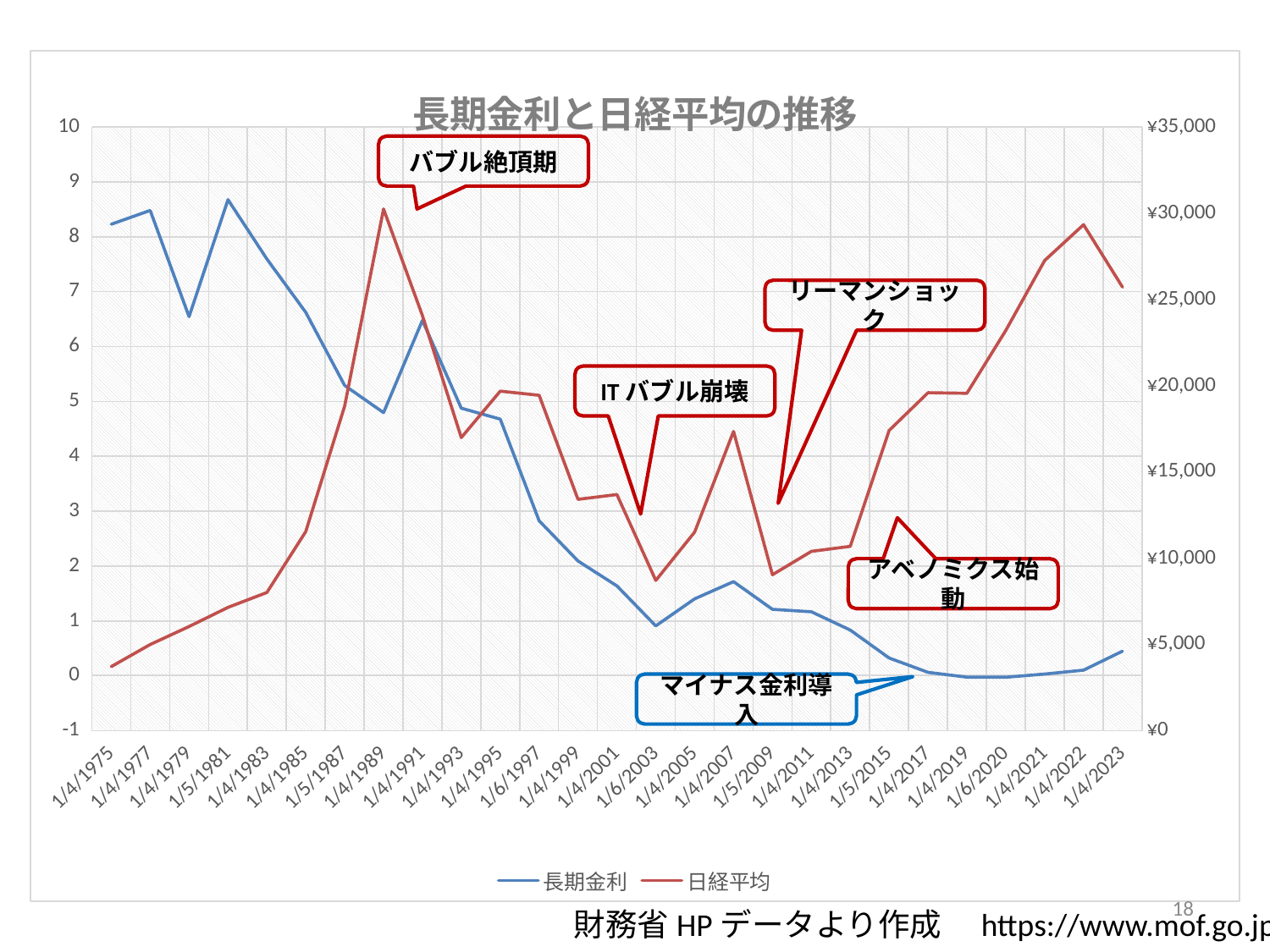

### Chart: 長期金利と日経平均の推移

| Category | 長期金利 | 日経平均 |
|---|---|---|
| 27398 | 8.227 | 3717.58 |
| 28129 | 8.479 | 4998.85 |
| 28859 | 6.544 | 6041.57 |
| 29591 | 8.674 | 7150.95 |
| 30320 | 7.594 | 8016.67 |
| 31051 | 6.623 | 11542.6 |
| 31782 | 5.29 | 18820.5 |
| 32512 | 4.796 | 30243.66 |
| 33242 | 6.475 | 24069.18 |
| 33973 | 4.877 | 16994.08 |
| 34703 | 4.677 | 19684.04 |
| 35436 | 2.824 | 19446.0 |
| 36164 | 2.093 | 13415.89 |
| 36895 | 1.639 | 13691.49 |
| 37627 | 0.911 | 8713.33 |
| 38356 | 1.404 | 11517.75 |
| 39086 | 1.716 | 17353.67 |
| 39818 | 1.212 | 9043.12 |
| 40547 | 1.167 | 10398.1 |
| 41278 | 0.835 | 10688.11 |
| 42009 | 0.326 | 17408.71 |
| 42739 | 0.064 | 19594.16 |
| 43469 | -0.023 | 19561.96 |
| 43836 | -0.025 | 23204.0 |
| 44200 | 0.033 | 27258.0 |
| 44565 | 0.104 | 29332.0 |
| 44930 | 0.45 | 25716.0 |
バブル絶頂期
リーマンショック
ITバブル崩壊
アベノミクス始動
マイナス金利導入
18
財務省HPデータより作成　https://www.mof.go.jp/